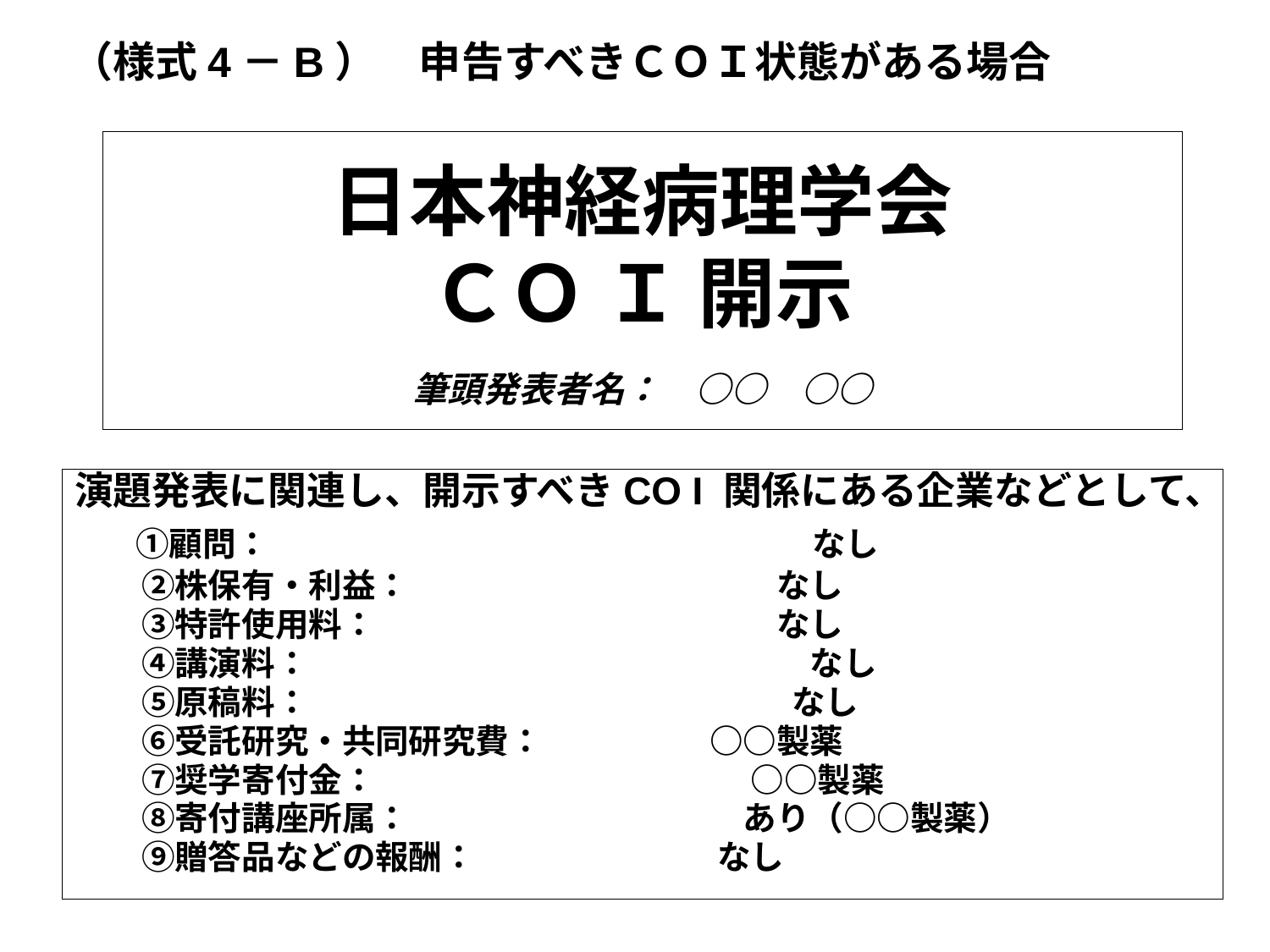

（様式4－B）　申告すべきＣＯＩ状態がある場合

# 日本神経病理学会 ＣＯ Ｉ 開示 　 筆頭発表者名：　○○　○○
演題発表に関連し、開示すべきCO I 関係にある企業などとして、
　  ①顧問：　　　　　　　　　　　　　　　　 なし
　　②株保有・利益：　　　　　　　　　　　なし
　　③特許使用料：　　　　　　　　　　　　なし
　　④講演料：　　　　　　　　　　　　　　　なし
　　⑤原稿料：　　　　　　　　　　　　  　　なし
　　⑥受託研究・共同研究費：　　　　　○○製薬
　　⑦奨学寄付金：　 　　　　　　　　　　○○製薬
　　⑧寄付講座所属：　　　　　　　　　　あり（○○製薬）
　　⑨贈答品などの報酬：　　　　 　　　なし